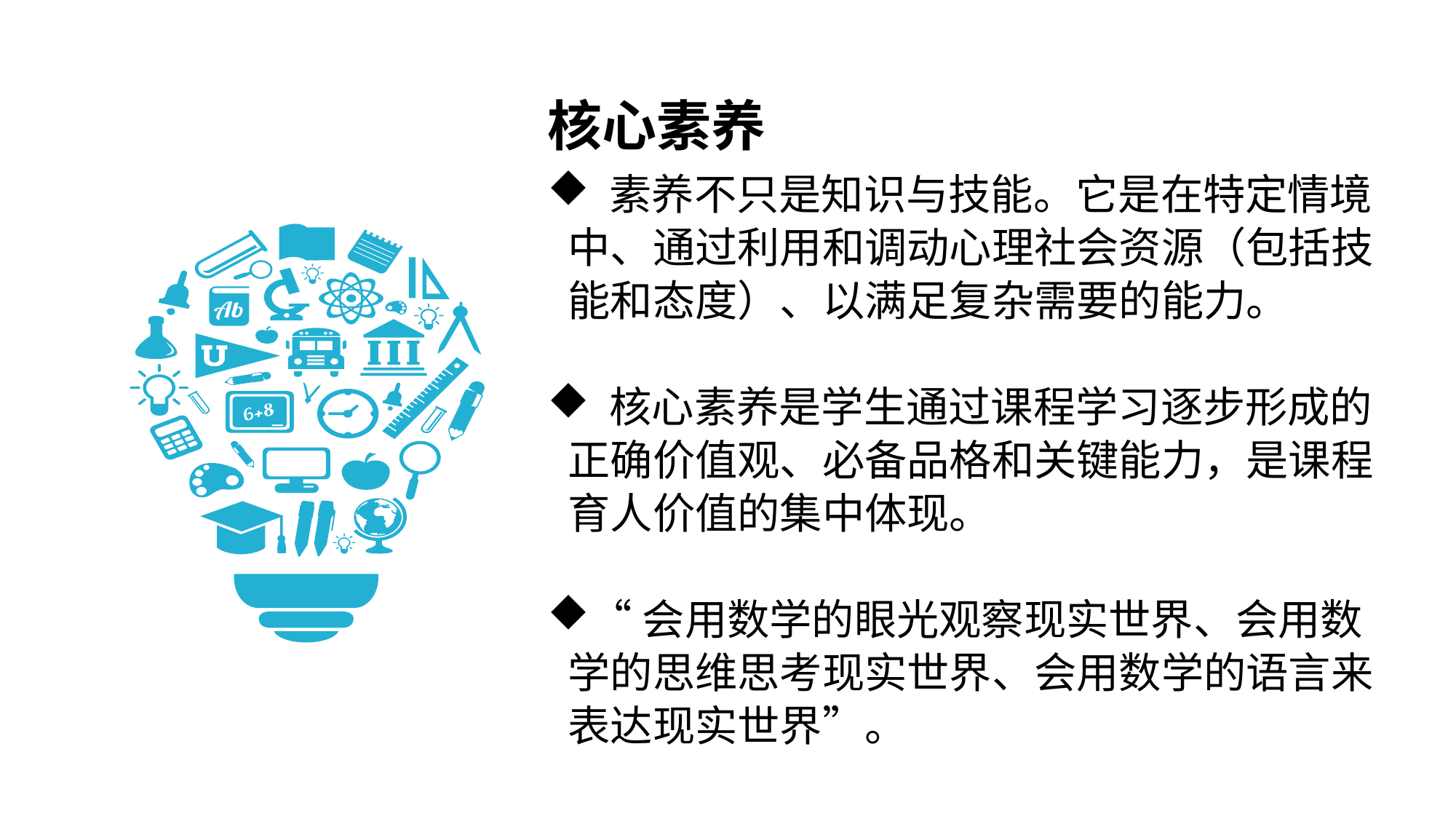

核心素养
核心素养
 素养不只是知识与技能。它是在特定情境中、通过利用和调动心理社会资源（包括技能和态度）、以满足复杂需要的能力。

 核心素养是学生通过课程学习逐步形成的正确价值观、必备品格和关键能力，是课程育人价值的集中体现。

“会用数学的眼光观察现实世界、会用数学的思维思考现实世界、会用数学的语言来表达现实世界”。